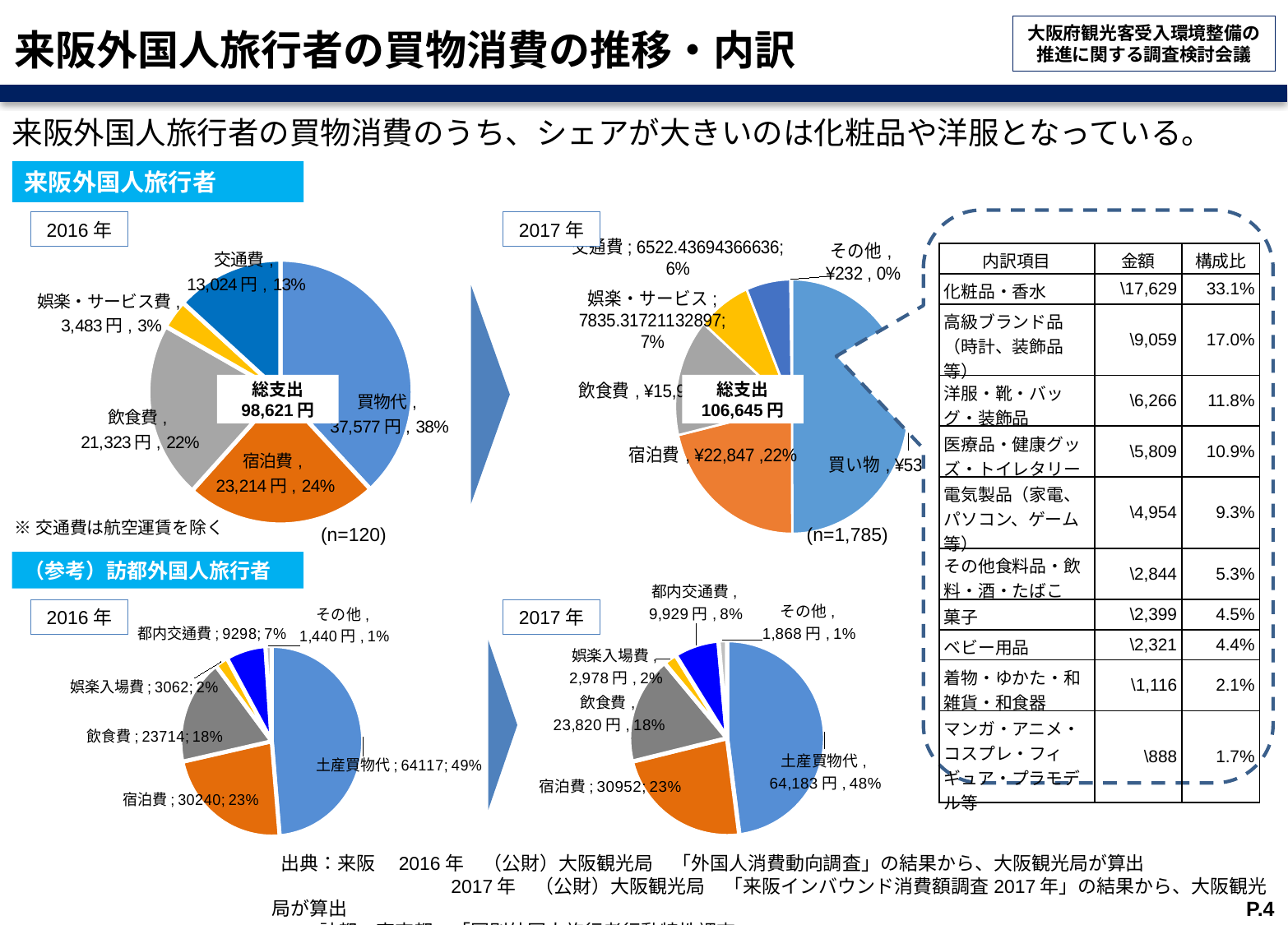

# 来阪外国人旅行者の買物消費の推移・内訳
来阪外国人旅行者の買物消費のうち、シェアが大きいのは化粧品や洋服となっている。

### Chart

| Category |  |
|---|---|
| 買物代 | 37577.0 |
| 宿泊費 | 23214.0 |
| 飲食費 | 21323.0 |
| 娯楽・サービス費 | 3483.0 |
| 交通費 | 13024.0 |
| その他 | 0.0 |
来阪外国人旅行者

2016年
2017年

### Chart

| Category |  |
|---|---|
| 買い物 | 53285.9824774354 |
| 宿泊費 | 22846.8720354809 |
| 飲食費 | 15923.7615001556 |
| 娯楽・サービス | 7835.31721132897 |
| 交通費 | 6522.43694366636 |
| その他 | 231.50233426704 |
| 内訳項目 | 金額 | 構成比 |
| --- | --- | --- |
| 化粧品・香水 | \17,629 | 33.1% |
| 高級ブランド品（時計、装飾品等） | \9,059 | 17.0% |
| 洋服・靴・バッグ・装飾品 | \6,266 | 11.8% |
| 医療品・健康グッズ・トイレタリー | \5,809 | 10.9% |
| 電気製品（家電、パソコン、ゲーム等） | \4,954 | 9.3% |
| その他食料品・飲料・酒・たばこ | \2,844 | 5.3% |
| 菓子 | \2,399 | 4.5% |
| ベビー用品 | \2,321 | 4.4% |
| 着物・ゆかた・和雑貨・和食器 | \1,116 | 2.1% |
| マンガ・アニメ・コスプレ・フィギュア・プラモデル等 | \888 | 1.7% |
総支出
98,621円
総支出
106,645円

※交通費は航空運賃を除く
(n=120)
(n=1,785)
（参考）訪都外国人旅行者

### Chart

| Category |  |
|---|---|
| 土産買物代 | 64183.0 |
| 宿泊費 | 30952.0 |
| 飲食費 | 23820.0 |
| 娯楽入場費 | 2978.0 |
| 都内交通費 | 9929.0 |
| その他 | 1868.0 |

### Chart

| Category |  |
|---|---|
| 土産買物代 | 64117.0 |
| 宿泊費 | 30240.0 |
| 飲食費 | 23714.0 |
| 娯楽入場費 | 3062.0 |
| 都内交通費 | 9298.0 |
| その他 | 1440.0 |
2016年
2017年

 出典：来阪　2016年　（公財）大阪観光局　「外国人消費動向調査」の結果から、大阪観光局が算出
　　　　　　　　　 2017年　（公財）大阪観光局　「来阪インバウンド消費額調査2017年」の結果から、大阪観光局が算出
          訪都　東京都　「国別外国人旅行者行動特性調査」
P.4